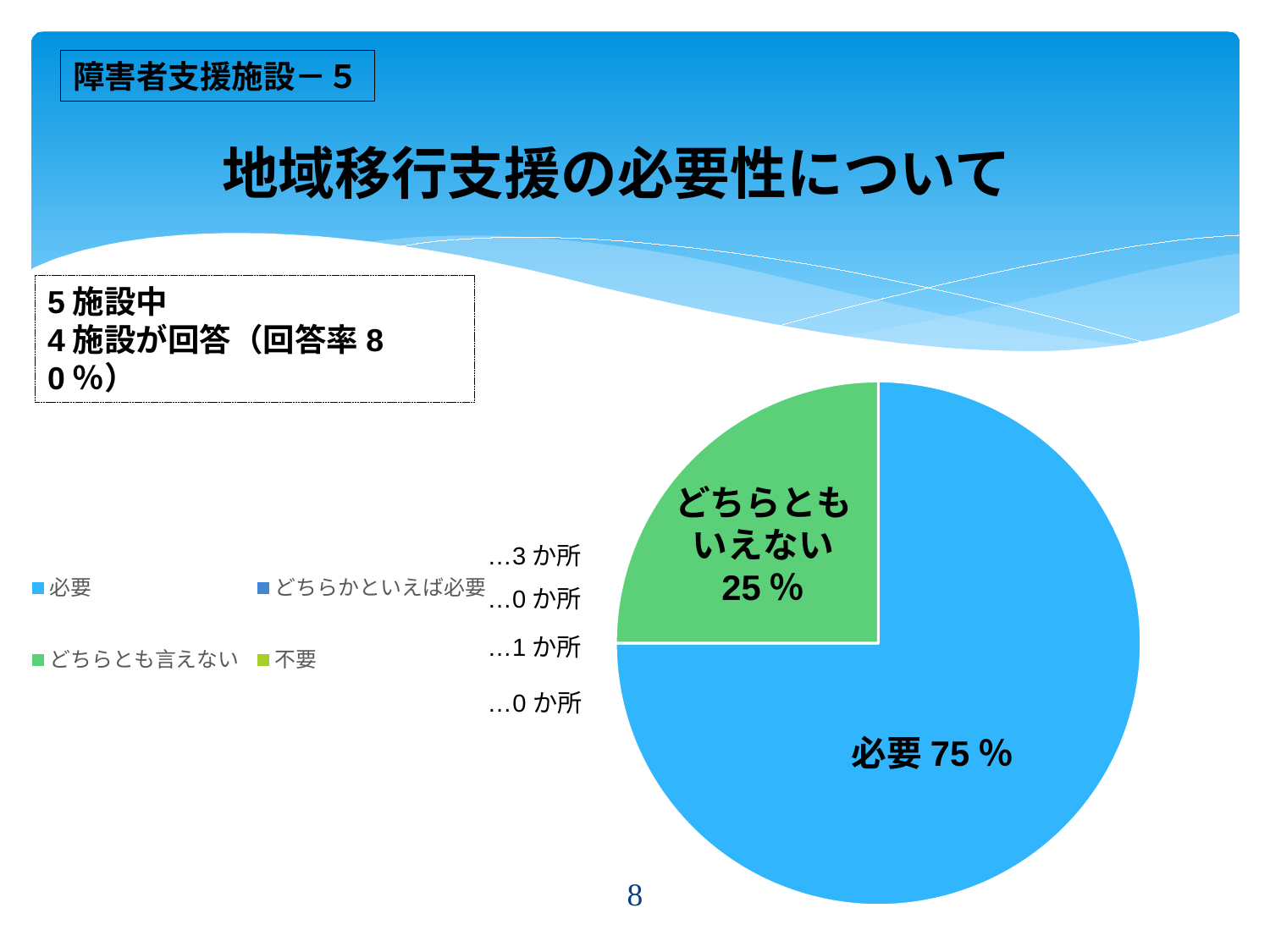

障害者支援施設－５
# 地域移行支援の必要性について
5施設中
4施設が回答（回答率80％）

### Chart

| Category | 売上高 |
|---|---|
| 必要 | 3.0 |
| どちらかといえば必要 | 0.0 |
| どちらとも言えない | 1.0 |
| 不要 | 0.0 |
どちらとも
いえない
25％
…3か所
…0か所
…1か所
必要75％
8